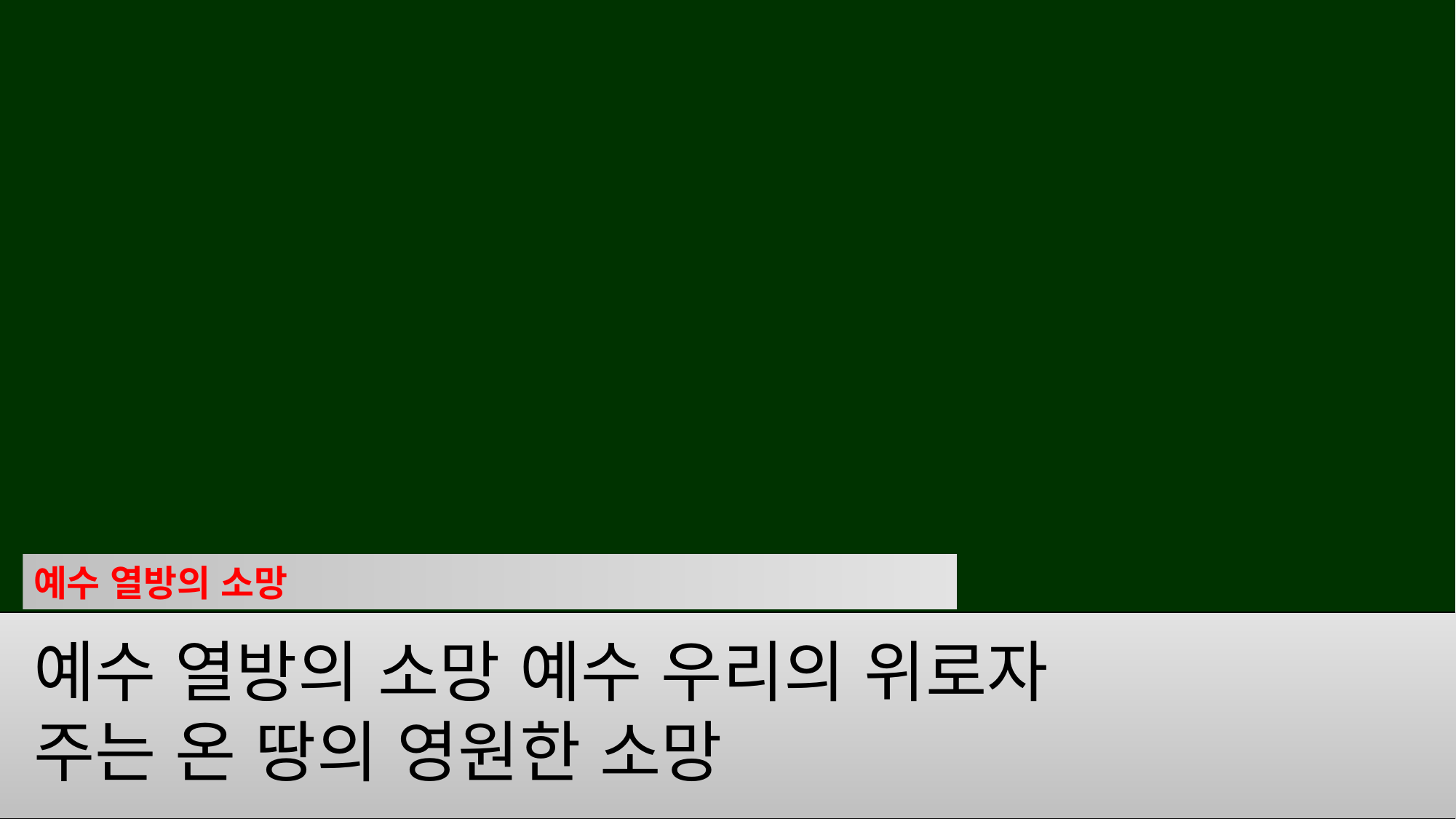

예수 열방의 소망

예수 열방의 소망 예수 우리의 위로자
주는 온 땅의 영원한 소망